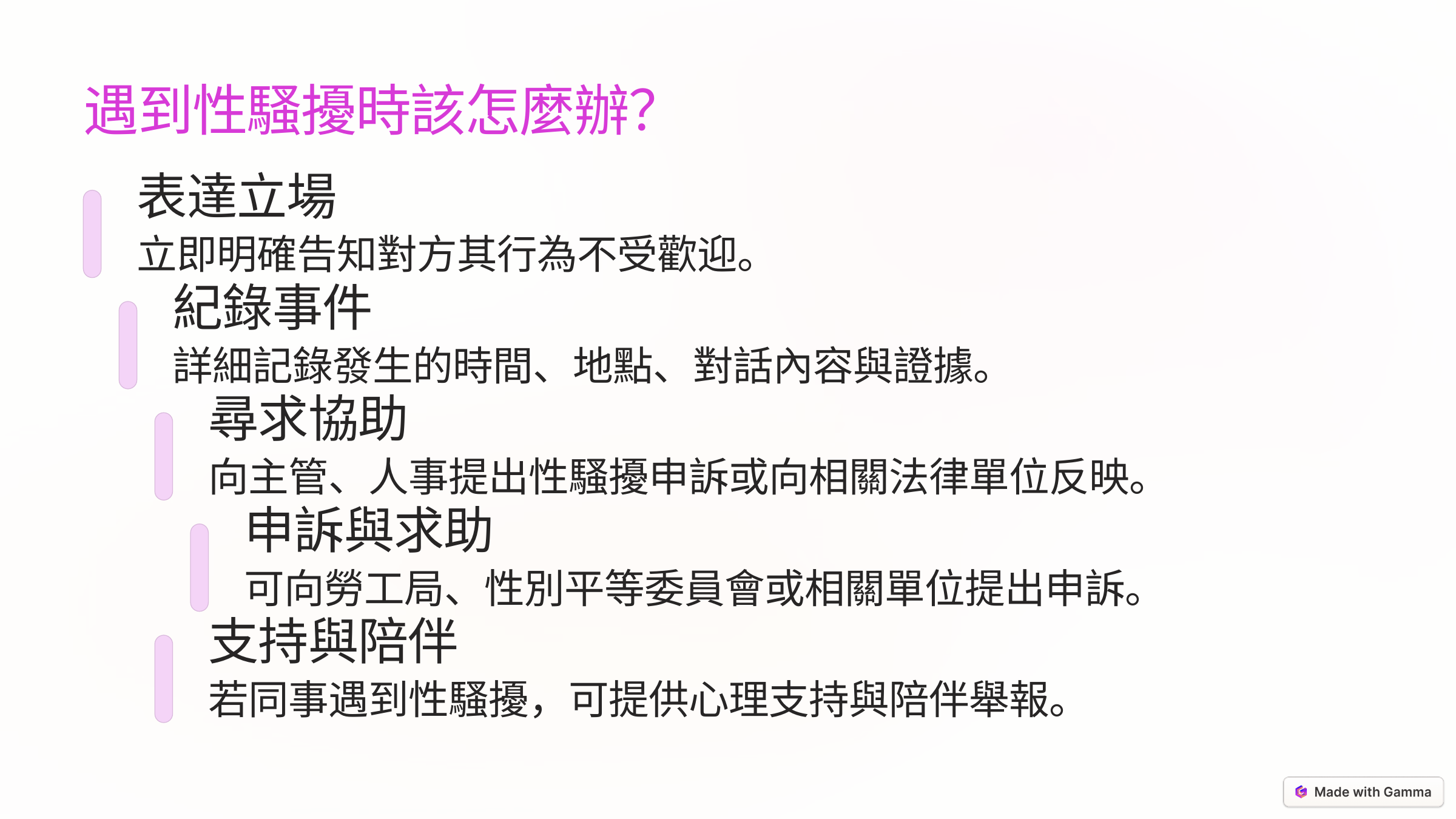

遇到性騷擾時該怎麼辦？

表達立場
立即明確告知對方其行為不受歡迎。

紀錄事件
詳細記錄發生的時間、地點、對話內容與證據。

尋求協助
向主管、人事提出性騷擾申訴或向相關法律單位反映。

申訴與求助
可向勞工局、性別平等委員會或相關單位提出申訴。

支持與陪伴
若同事遇到性騷擾，可提供心理支持與陪伴舉報。